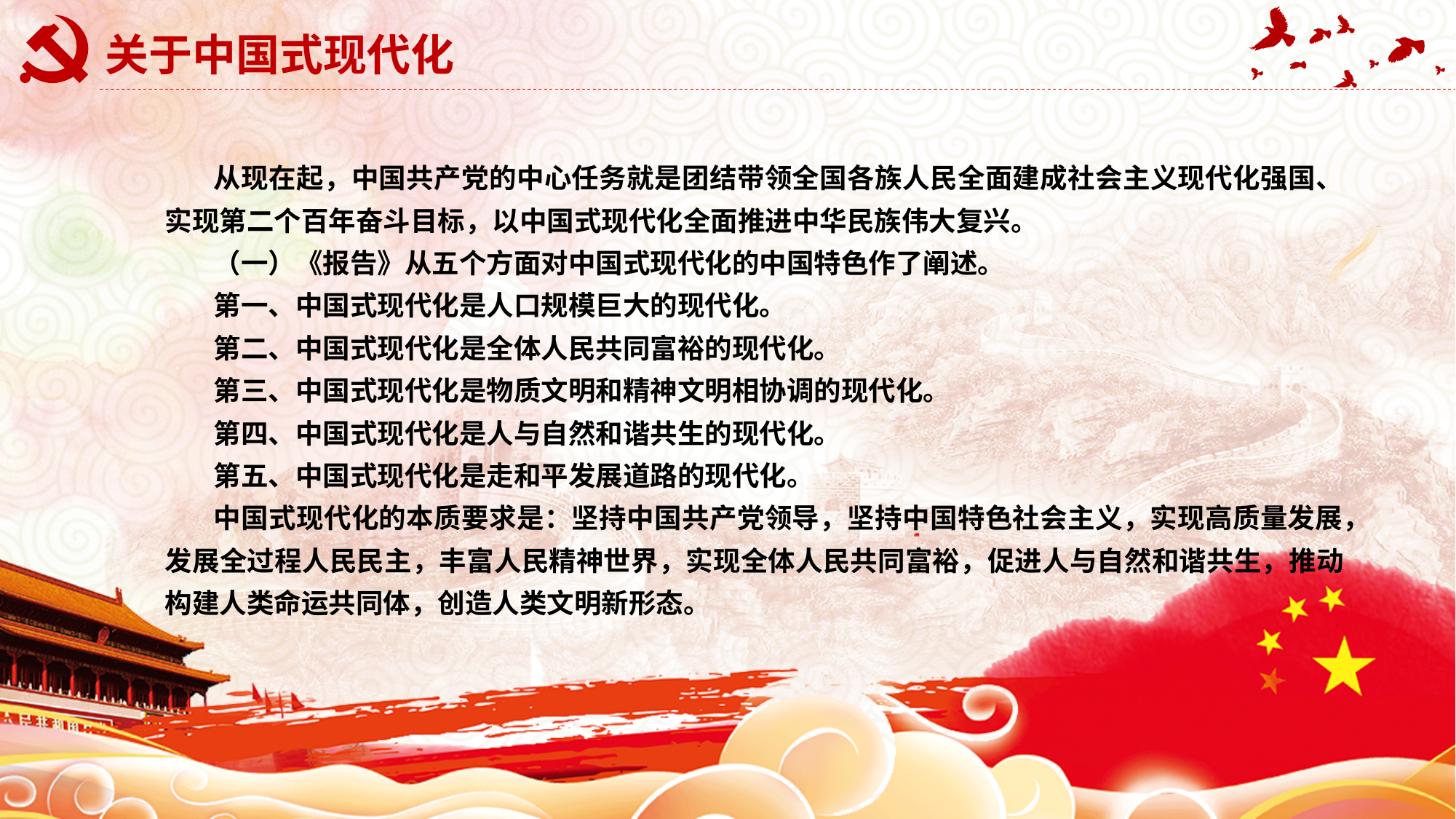

# 关于中国式现代化
从现在起，中国共产党的中心任务就是团结带领全国各族人民全面建成社会主义现代化强国、实现第二个百年奋斗目标，以中国式现代化全面推进中华民族伟大复兴。
（一）《报告》从五个方面对中国式现代化的中国特色作了阐述。
第一、中国式现代化是人口规模巨大的现代化。
第二、中国式现代化是全体人民共同富裕的现代化。
第三、中国式现代化是物质文明和精神文明相协调的现代化。
第四、中国式现代化是人与自然和谐共生的现代化。
第五、中国式现代化是走和平发展道路的现代化。
中国式现代化的本质要求是：坚持中国共产党领导，坚持中国特色社会主义，实现高质量发展，发展全过程人民民主，丰富人民精神世界，实现全体人民共同富裕，促进人与自然和谐共生，推动构建人类命运共同体，创造人类文明新形态。
延迟符可删除